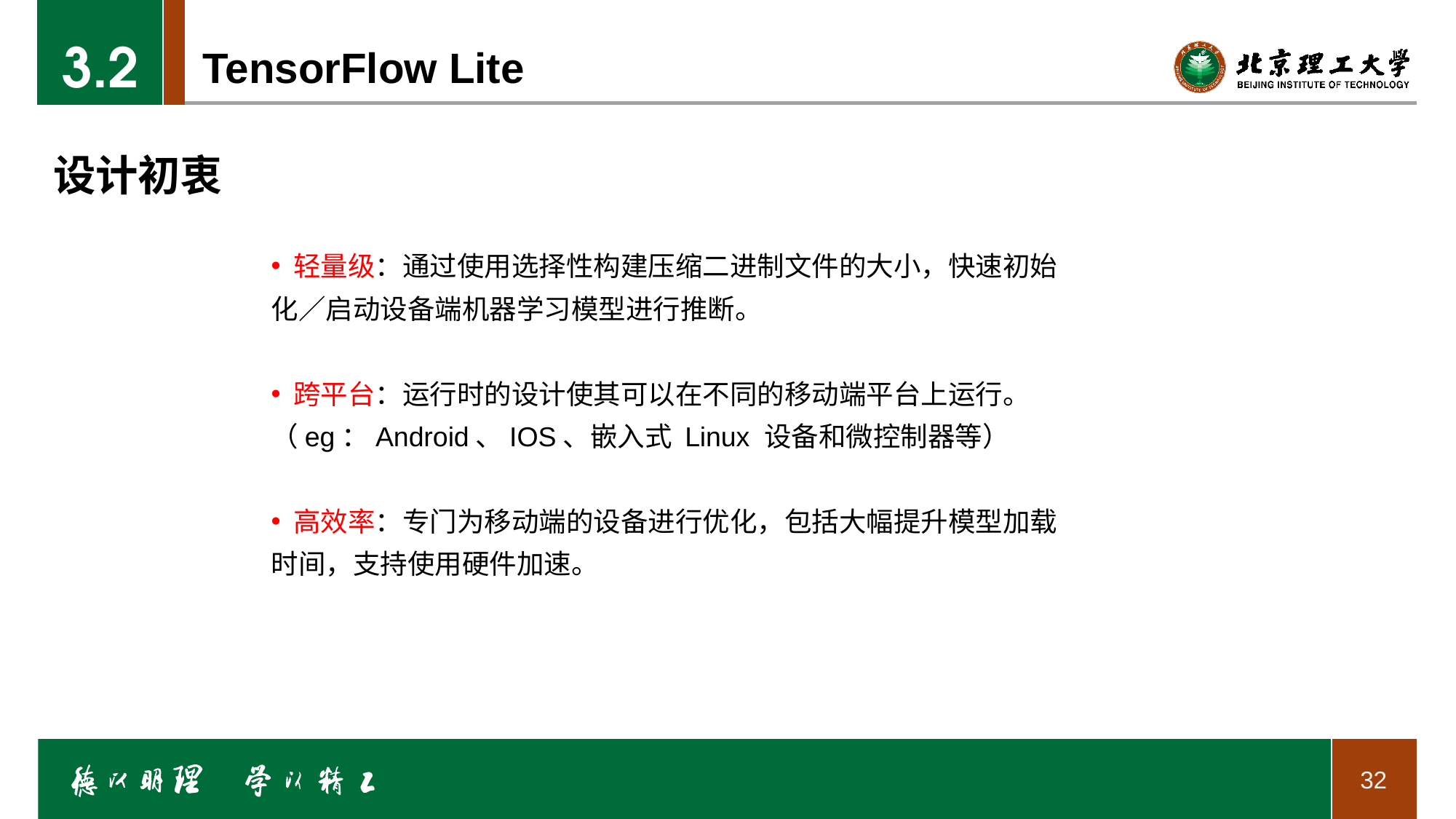

3.2
# TensorFlow Lite
设计初衷
 轻量级：通过使用选择性构建压缩二进制文件的大小，快速初始化／启动设备端机器学习模型进行推断。

 跨平台：运行时的设计使其可以在不同的移动端平台上运行。（eg：Android、IOS、嵌入式 Linux 设备和微控制器等）

 高效率：专门为移动端的设备进行优化，包括大幅提升模型加载时间，支持使用硬件加速。